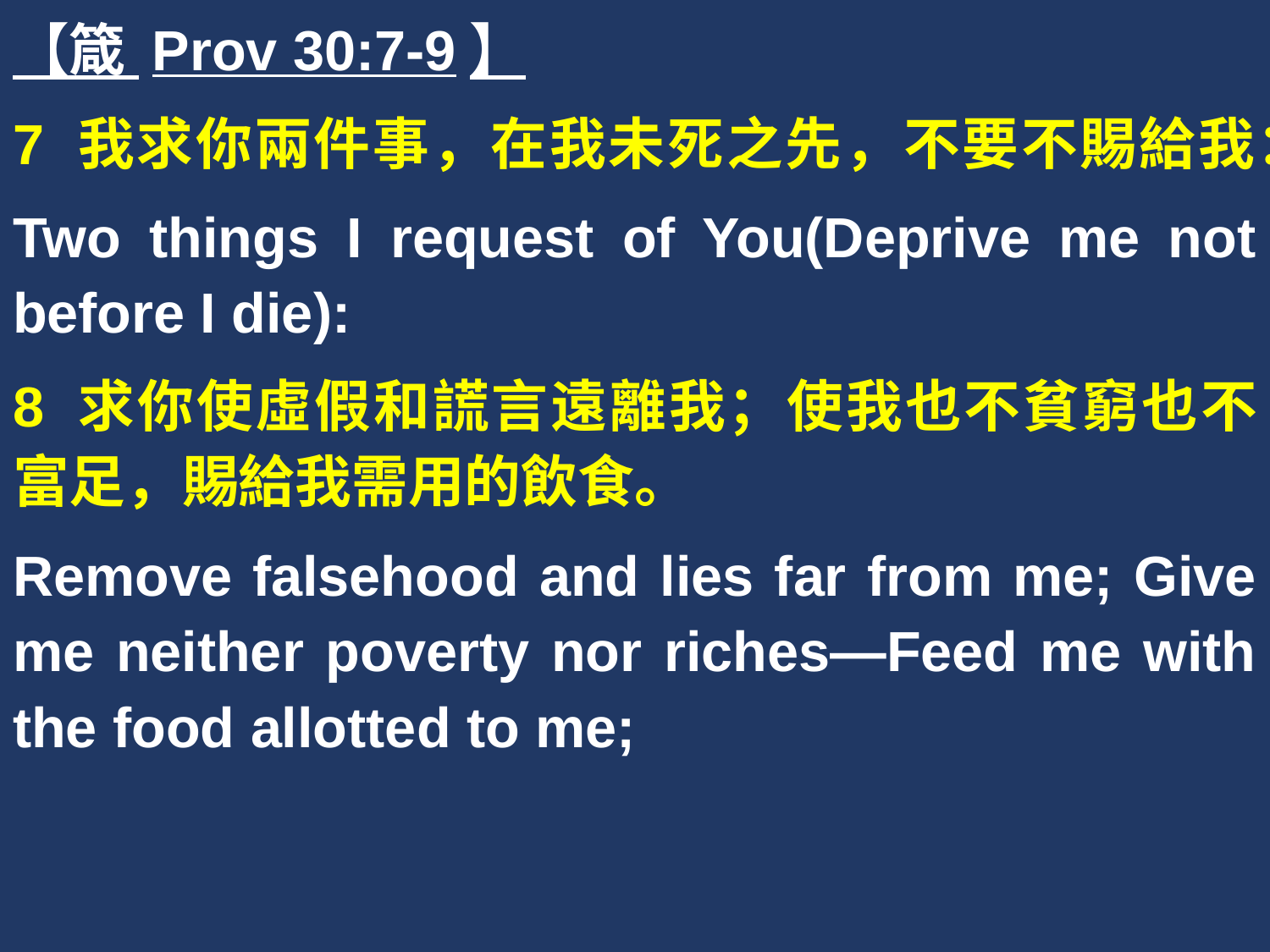

【箴 Prov 30:7-9】
7 我求你兩件事，在我未死之先，不要不賜給我：
Two things I request of You(Deprive me not before I die):
8 求你使虛假和謊言遠離我；使我也不貧窮也不富足，賜給我需用的飲食。
Remove falsehood and lies far from me; Give me neither poverty nor riches—Feed me with the food allotted to me;